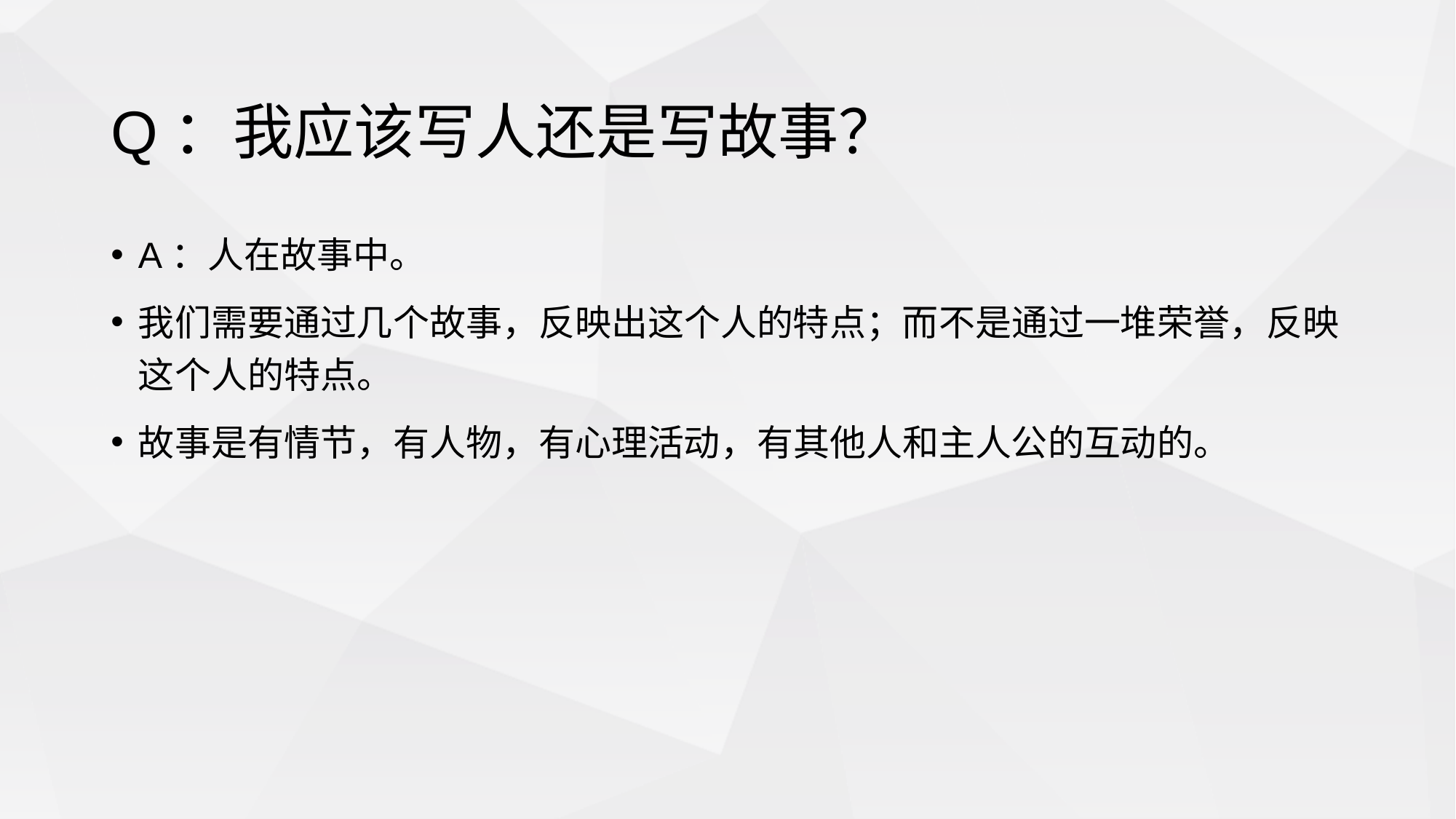

# Q：我应该写人还是写故事？
A：人在故事中。
我们需要通过几个故事，反映出这个人的特点；而不是通过一堆荣誉，反映这个人的特点。
故事是有情节，有人物，有心理活动，有其他人和主人公的互动的。